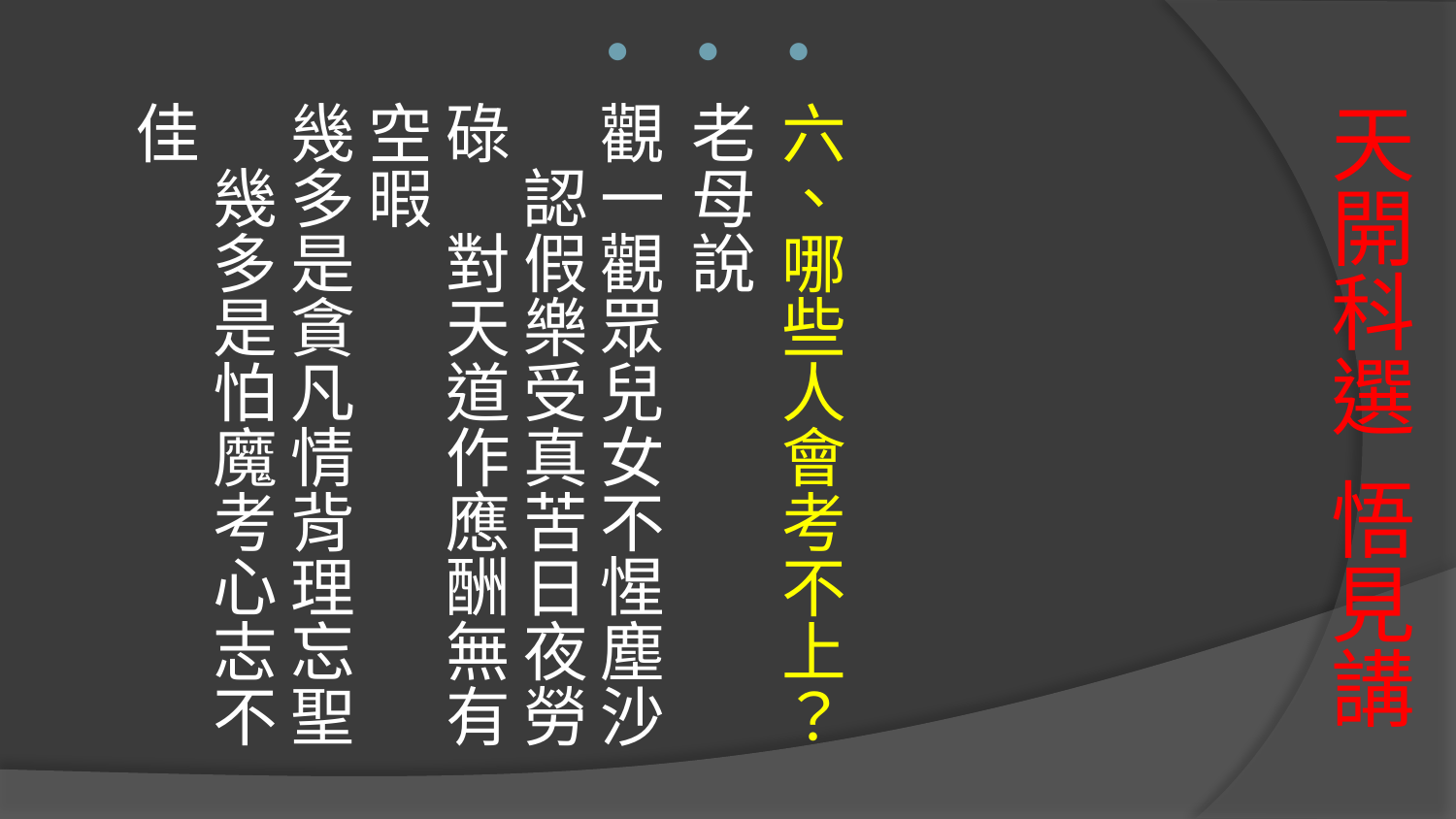

六、哪些人會考不上？
老母說
觀一觀眾兒女不惺塵沙　認假樂受真苦日夜勞碌　對天道作應酬無有空暇
幾多是貪凡情背理忘聖　幾多是怕魔考心志不佳

# 天開科選  悟見講